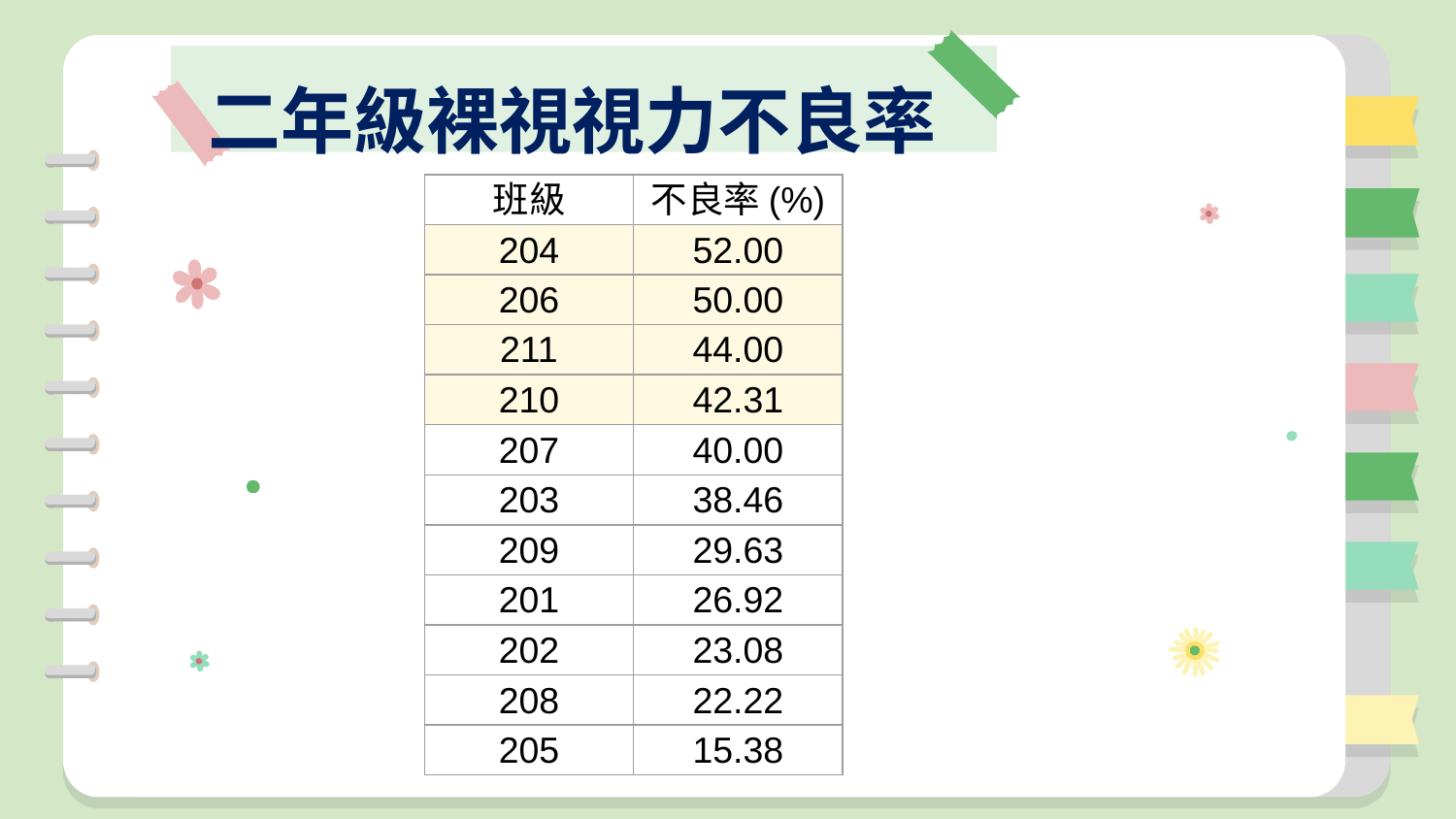

# 二年級裸視視力不良率

| 班級 | 不良率(%) |
| --- | --- |
| 204 | 52.00 |
| 206 | 50.00 |
| 211 | 44.00 |
| 210 | 42.31 |
| 207 | 40.00 |
| 203 | 38.46 |
| 209 | 29.63 |
| 201 | 26.92 |
| 202 | 23.08 |
| 208 | 22.22 |
| 205 | 15.38 |